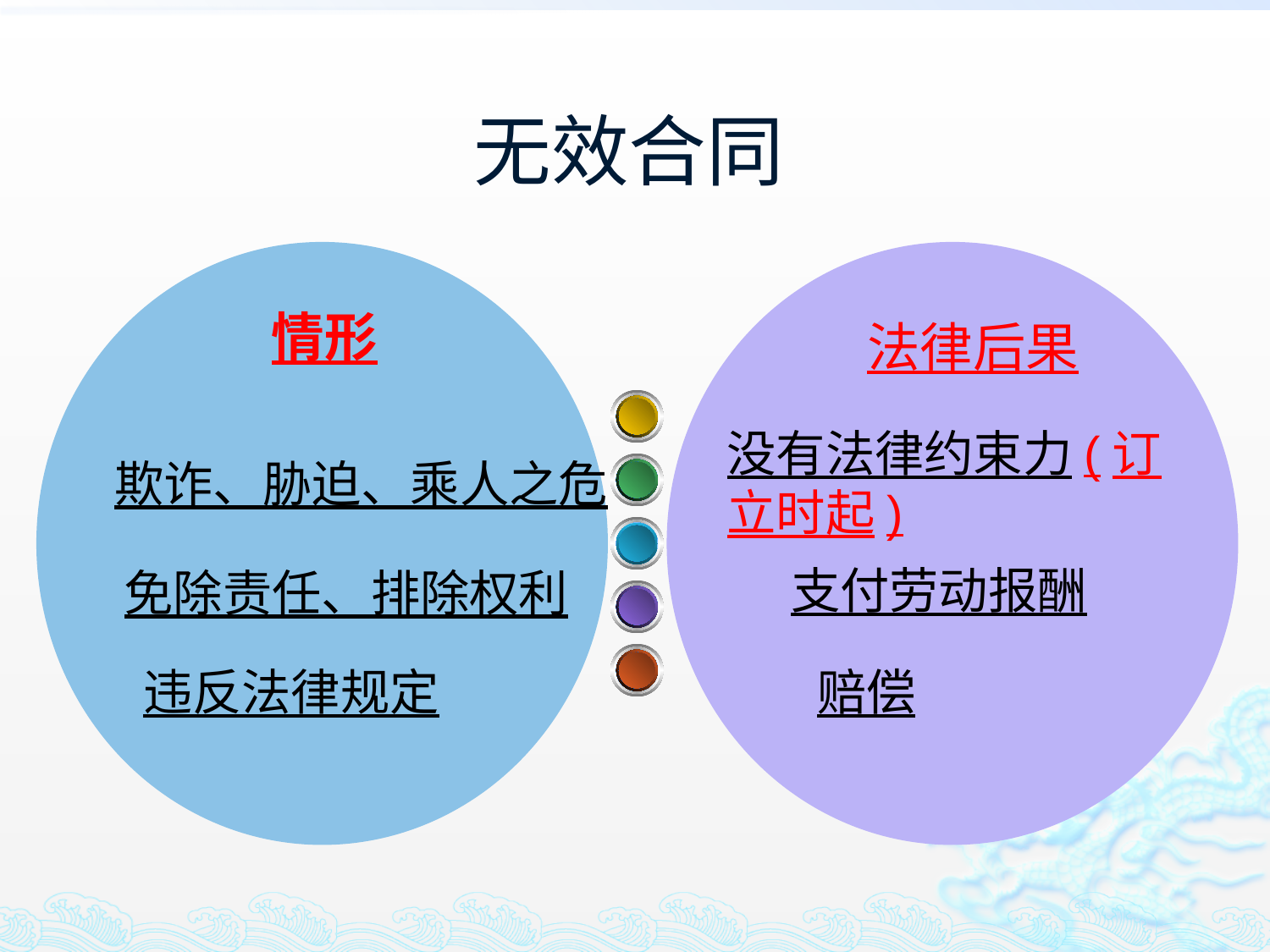

# 无效合同

情形
法律后果

没有法律约束力(订立时起)
欺诈、胁迫、乘人之危

支付劳动报酬
免除责任、排除权利

违反法律规定
赔偿